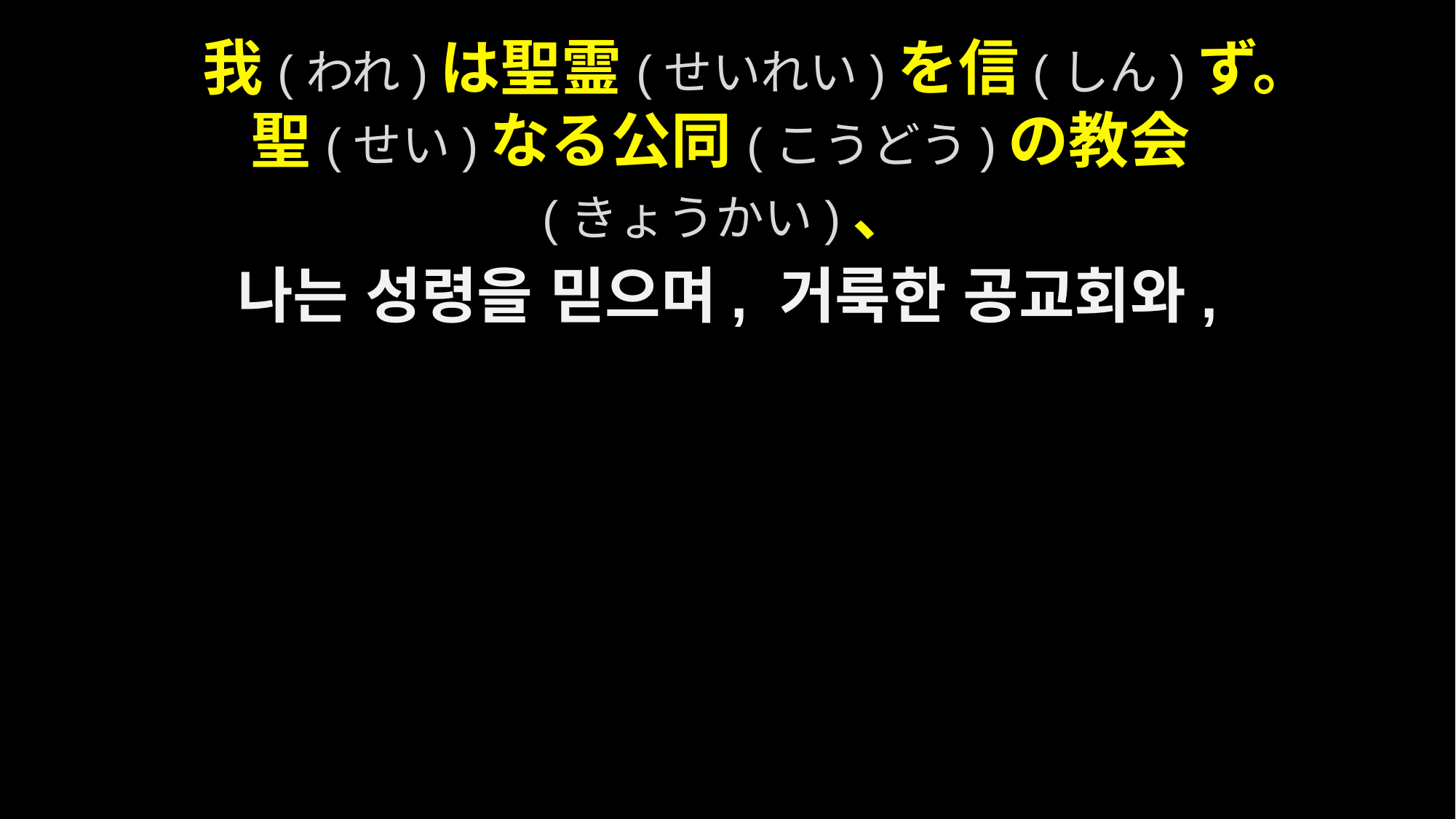

我(われ)は聖霊(せいれい)を信(しん)ず。
聖(せい)なる公同(こうどう)の教会(きょうかい)、
나는 성령을 믿으며, 거룩한 공교회와,